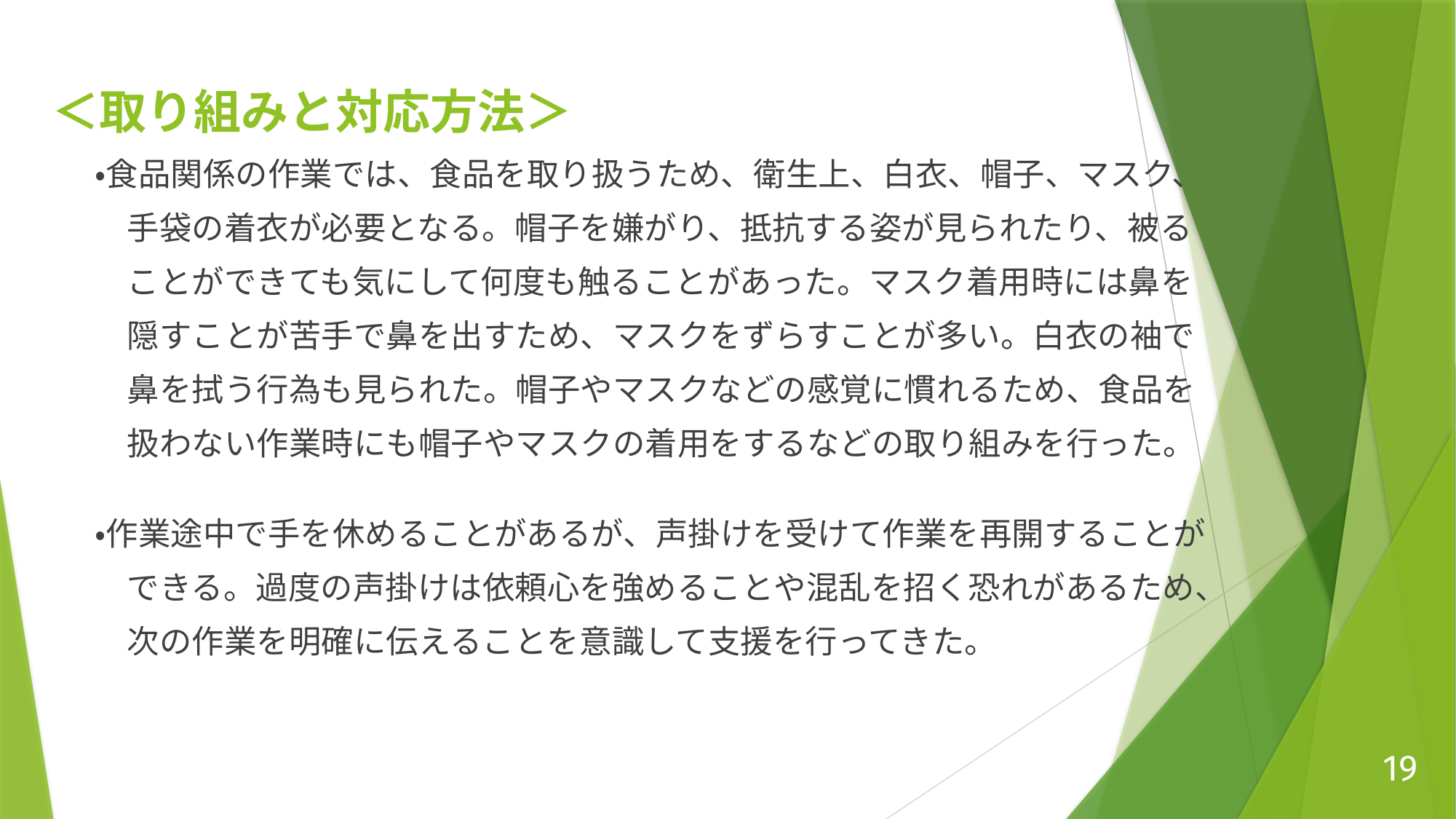

＜取り組みと対応方法＞
・食品関係の作業では、食品を取り扱うため、衛生上、白衣、帽子、マスク、
　手袋の着衣が必要となる。帽子を嫌がり、抵抗する姿が見られたり、被る
　ことができても気にして何度も触ることがあった。マスク着用時には鼻を
　隠すことが苦手で鼻を出すため、マスクをずらすことが多い。白衣の袖で
　鼻を拭う行為も見られた。帽子やマスクなどの感覚に慣れるため、食品を
　扱わない作業時にも帽子やマスクの着用をするなどの取り組みを行った。

・作業途中で手を休めることがあるが、声掛けを受けて作業を再開することが
　できる。過度の声掛けは依頼心を強めることや混乱を招く恐れがあるため、
　次の作業を明確に伝えることを意識して支援を行ってきた。
19